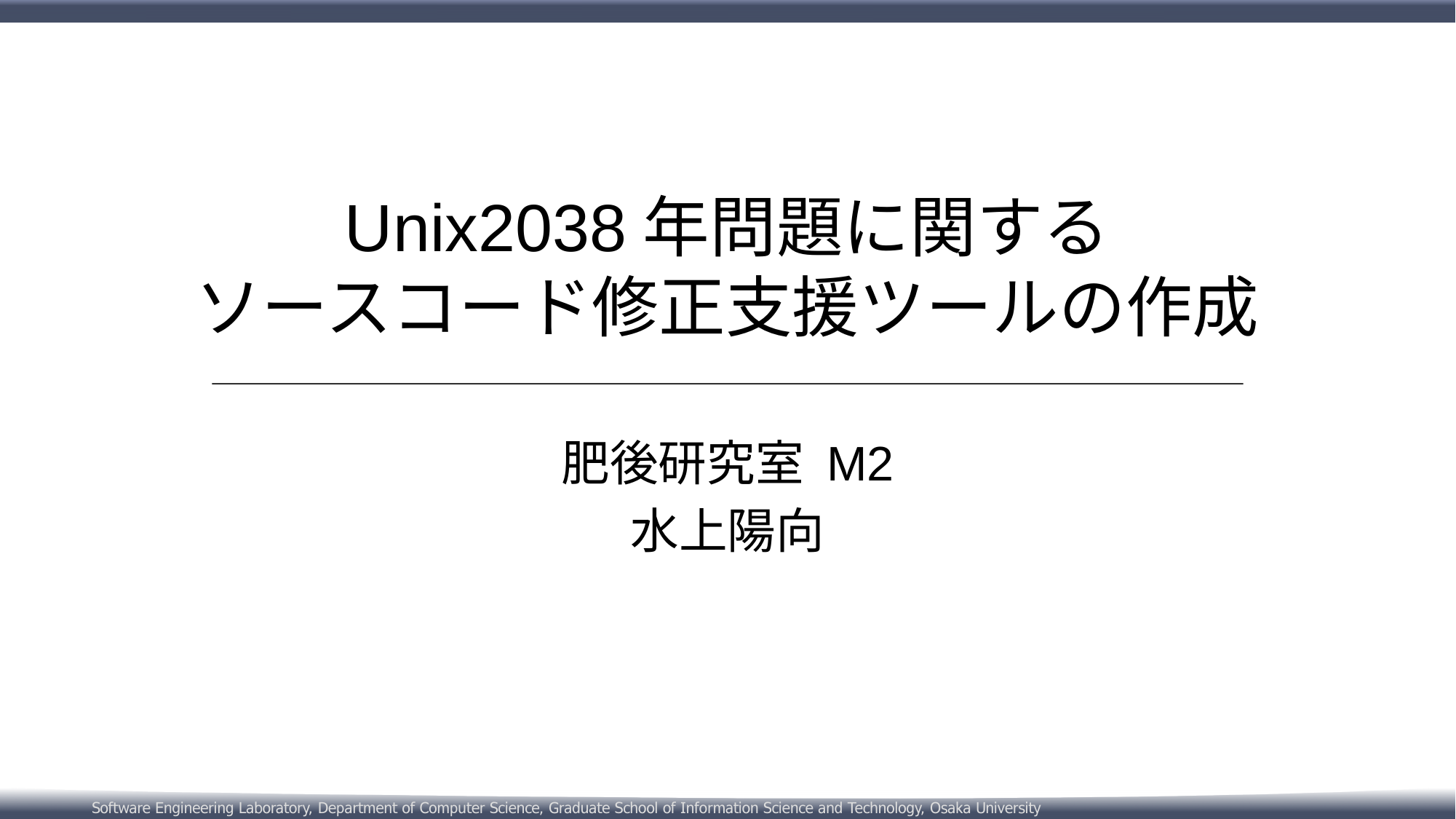

# Unix2038年問題に関する ソースコード修正支援ツールの作成
肥後研究室 M2
水上陽向